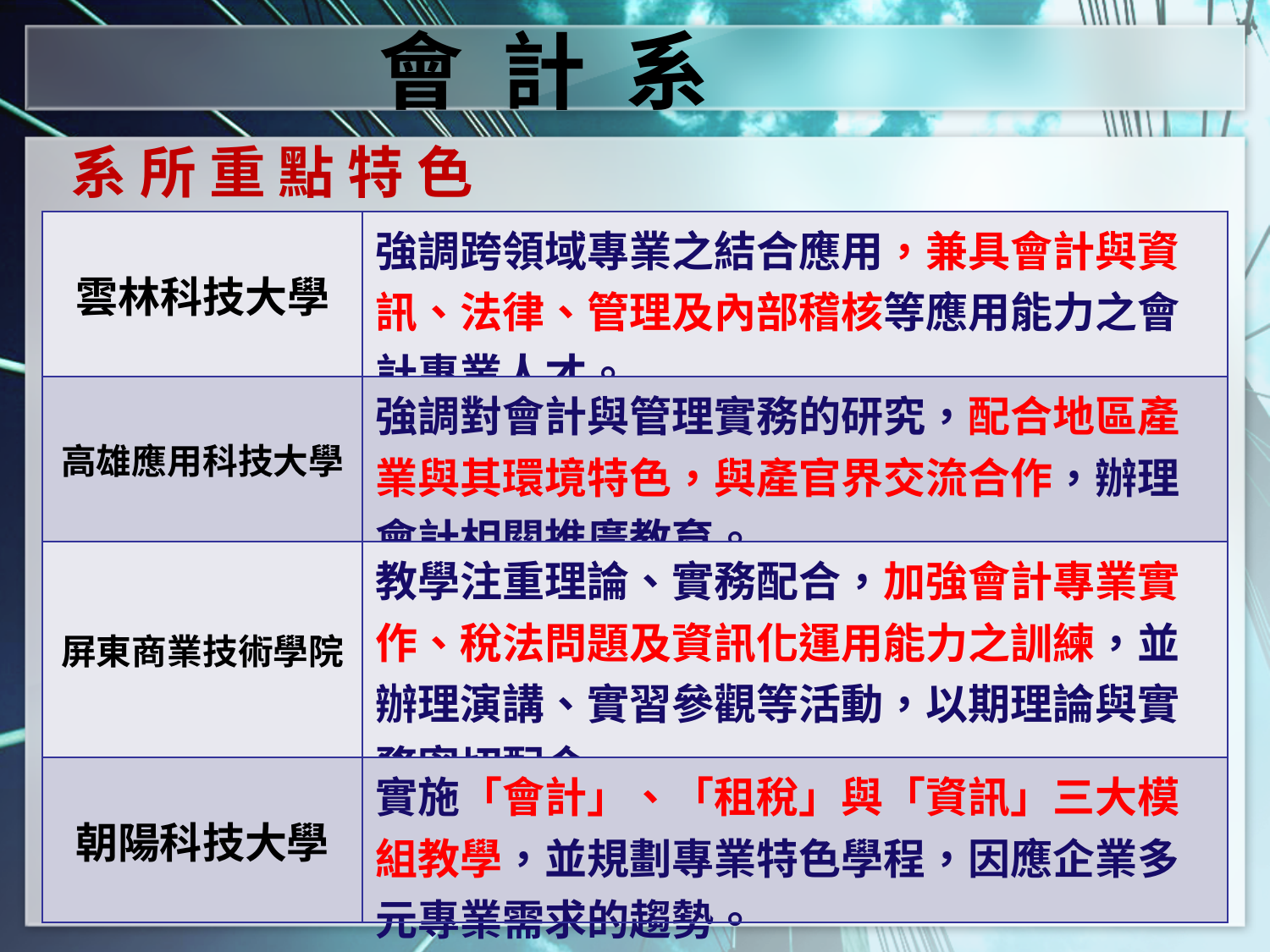

會  計  系
系 所 重 點 特 色
| 雲林科技大學 | 強調跨領域專業之結合應用，兼具會計與資訊、法律、管理及內部稽核等應用能力之會計專業人才。 |
| --- | --- |
| 高雄應用科技大學 | 強調對會計與管理實務的研究，配合地區產業與其環境特色，與產官界交流合作，辦理會計相關推廣教育。 |
| 屏東商業技術學院 | 教學注重理論、實務配合，加強會計專業實作、稅法問題及資訊化運用能力之訓練，並辦理演講、實習參觀等活動，以期理論與實務密切配合。 |
| 朝陽科技大學 | 實施「會計」、「租稅」與「資訊」三大模組教學，並規劃專業特色學程，因應企業多元專業需求的趨勢。 |